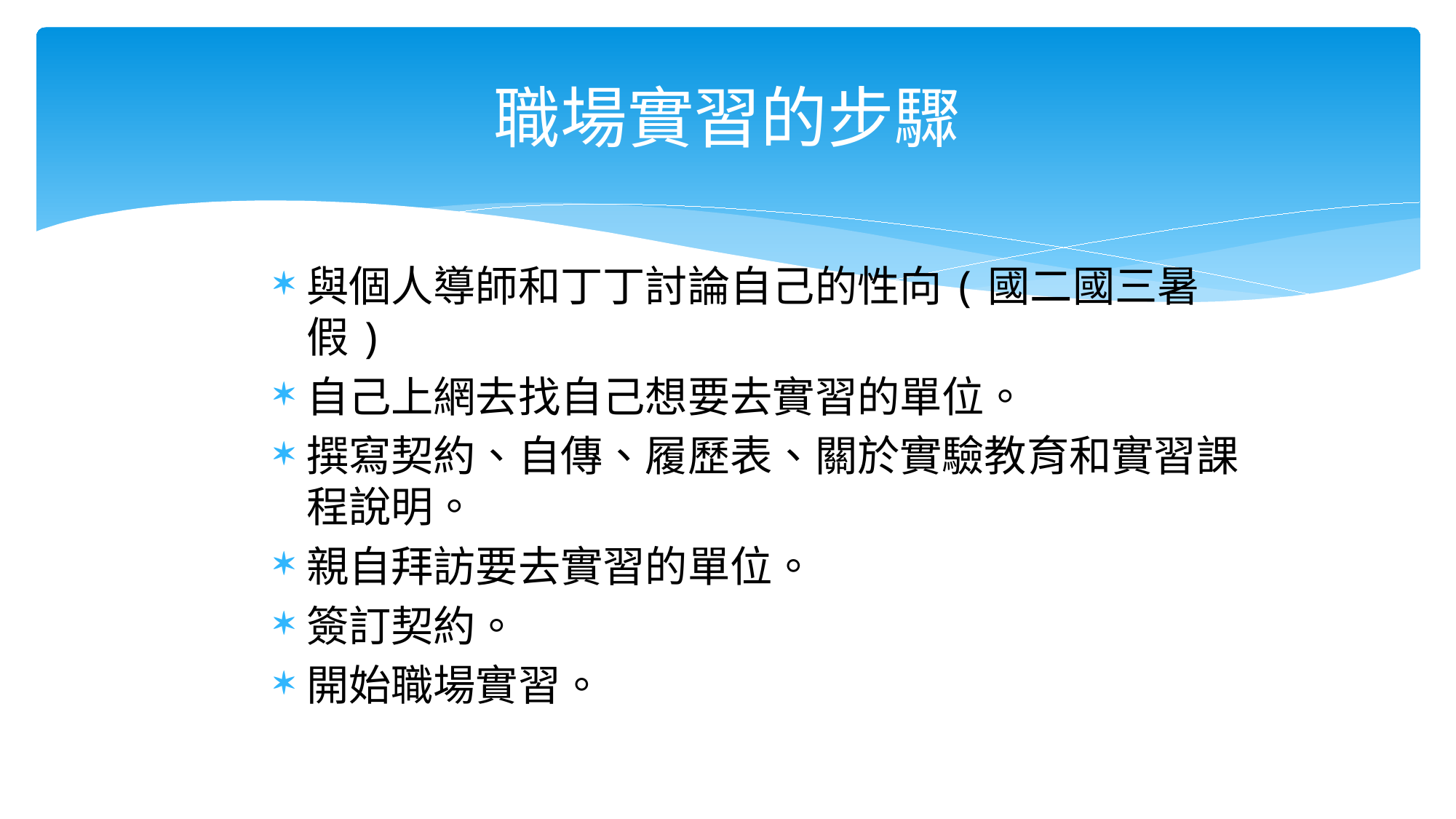

# 職場實習的步驟
與個人導師和丁丁討論自己的性向(國二國三暑假)
自己上網去找自己想要去實習的單位。
撰寫契約、自傳、履歷表、關於實驗教育和實習課程說明。
親自拜訪要去實習的單位。
簽訂契約。
開始職場實習。